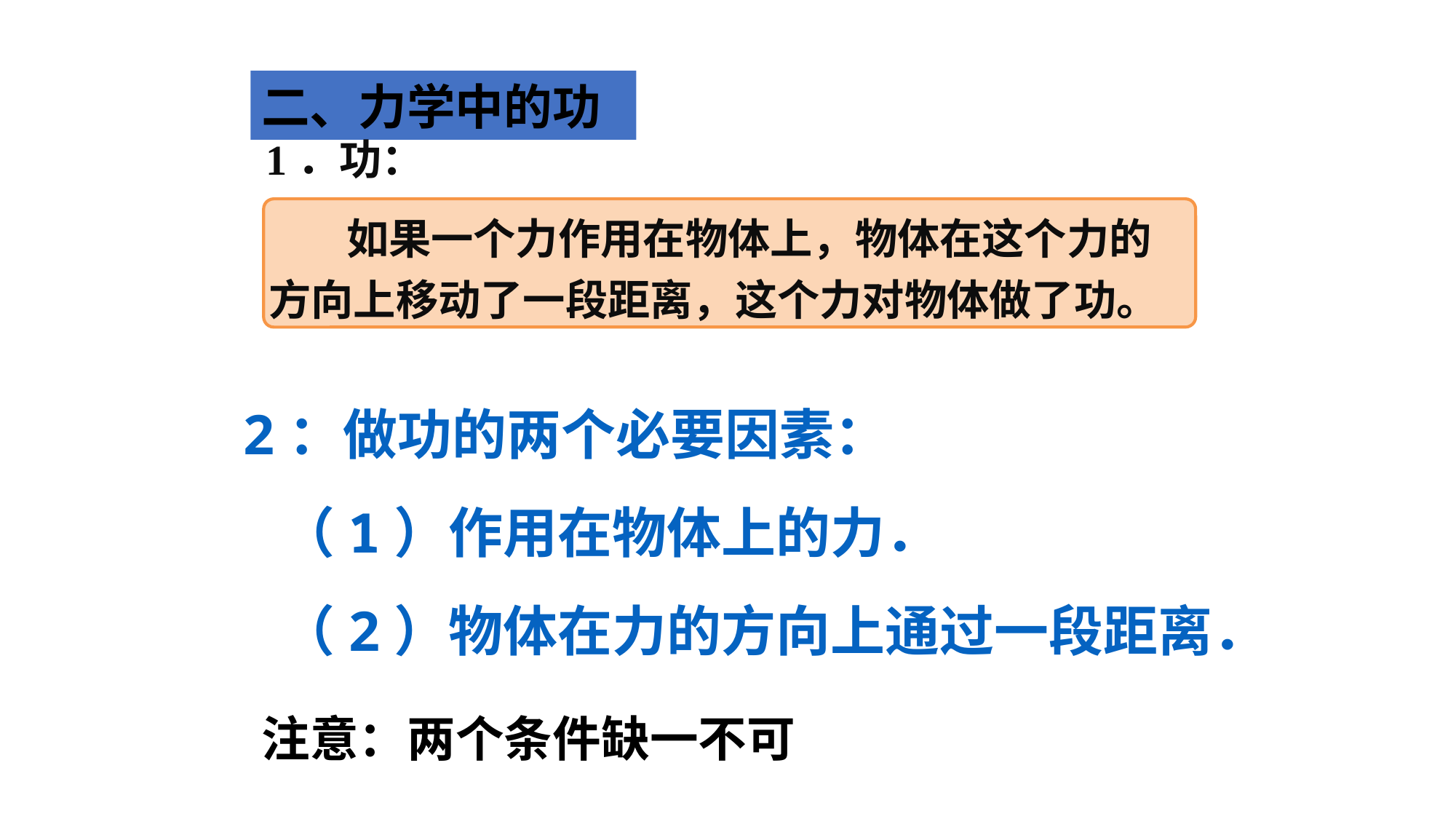

二、力学中的功
1．功：
       如果一个力作用在物体上，物体在这个力的方向上移动了一段距离，这个力对物体做了功。
2：做功的两个必要因素：
  （1）作用在物体上的力．
  （2）物体在力的方向上通过一段距离．
注意：两个条件缺一不可